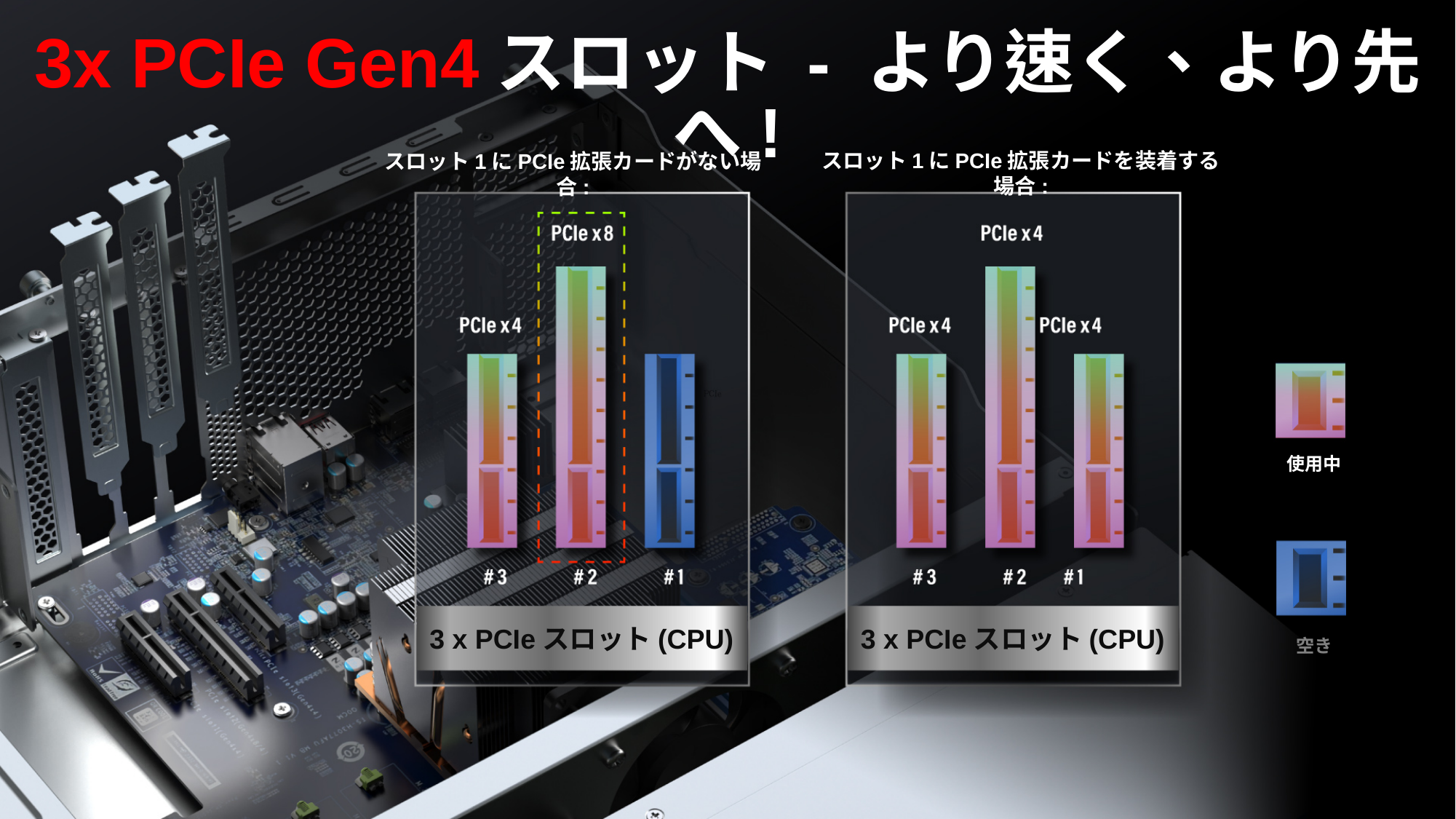

3x PCIe Gen4スロット - より速く、より先へ!
スロット1にPCIe拡張カードを装着する場合:
スロット1にPCIe拡張カードがない場合:
使用中
3 x PCIeスロット(CPU)
3 x PCIeスロット(CPU)
空き